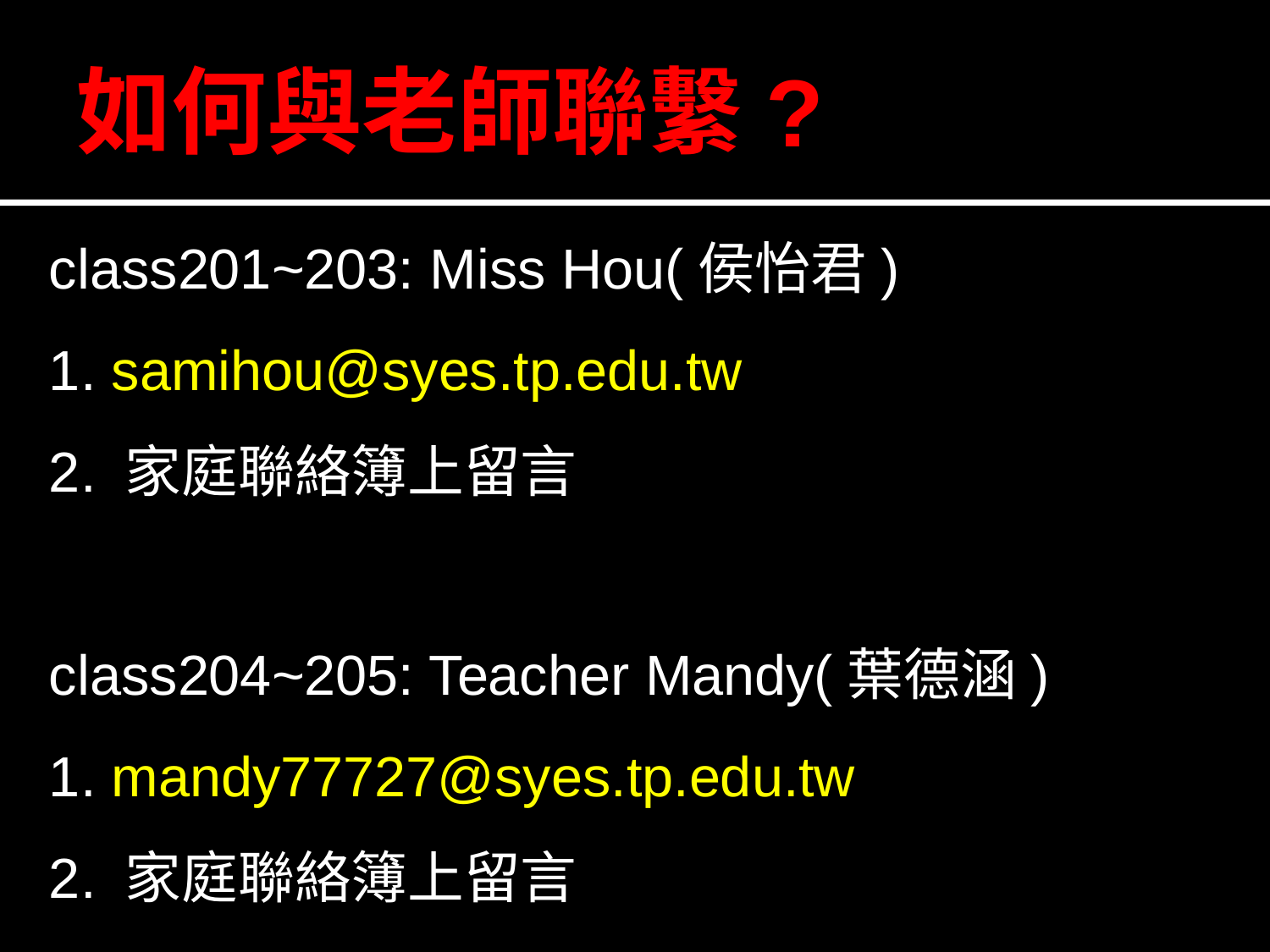

# 如何與老師聯繫?
class201~203: Miss Hou(侯怡君)
1. samihou@syes.tp.edu.tw
2. 家庭聯絡簿上留言

class204~205: Teacher Mandy(葉德涵)
1. mandy77727@syes.tp.edu.tw
2. 家庭聯絡簿上留言